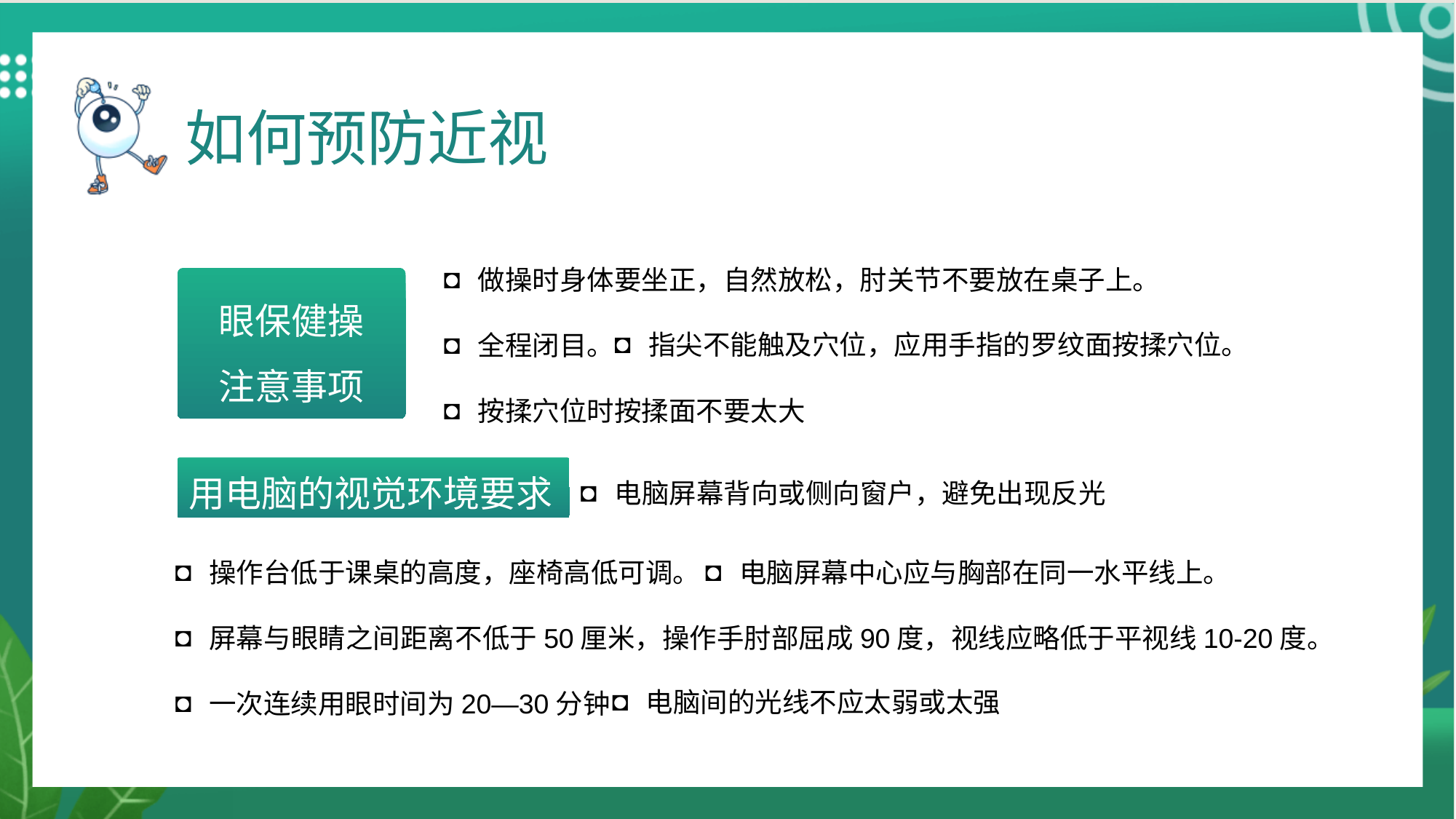

做操时身体要坐正，自然放松，肘关节不要放在桌子上。
全程闭目。
按揉穴位时按揉面不要太大
眼保健操
注意事项
指尖不能触及穴位，应用手指的罗纹面按揉穴位。
电脑屏幕背向或侧向窗户，避免出现反光
用电脑的视觉环境要求
电脑屏幕中心应与胸部在同一水平线上。
操作台低于课桌的高度，座椅高低可调。
屏幕与眼睛之间距离不低于50厘米，操作手肘部屈成90度，视线应略低于平视线10-20度。
一次连续用眼时间为20—30分钟
电脑间的光线不应太弱或太强